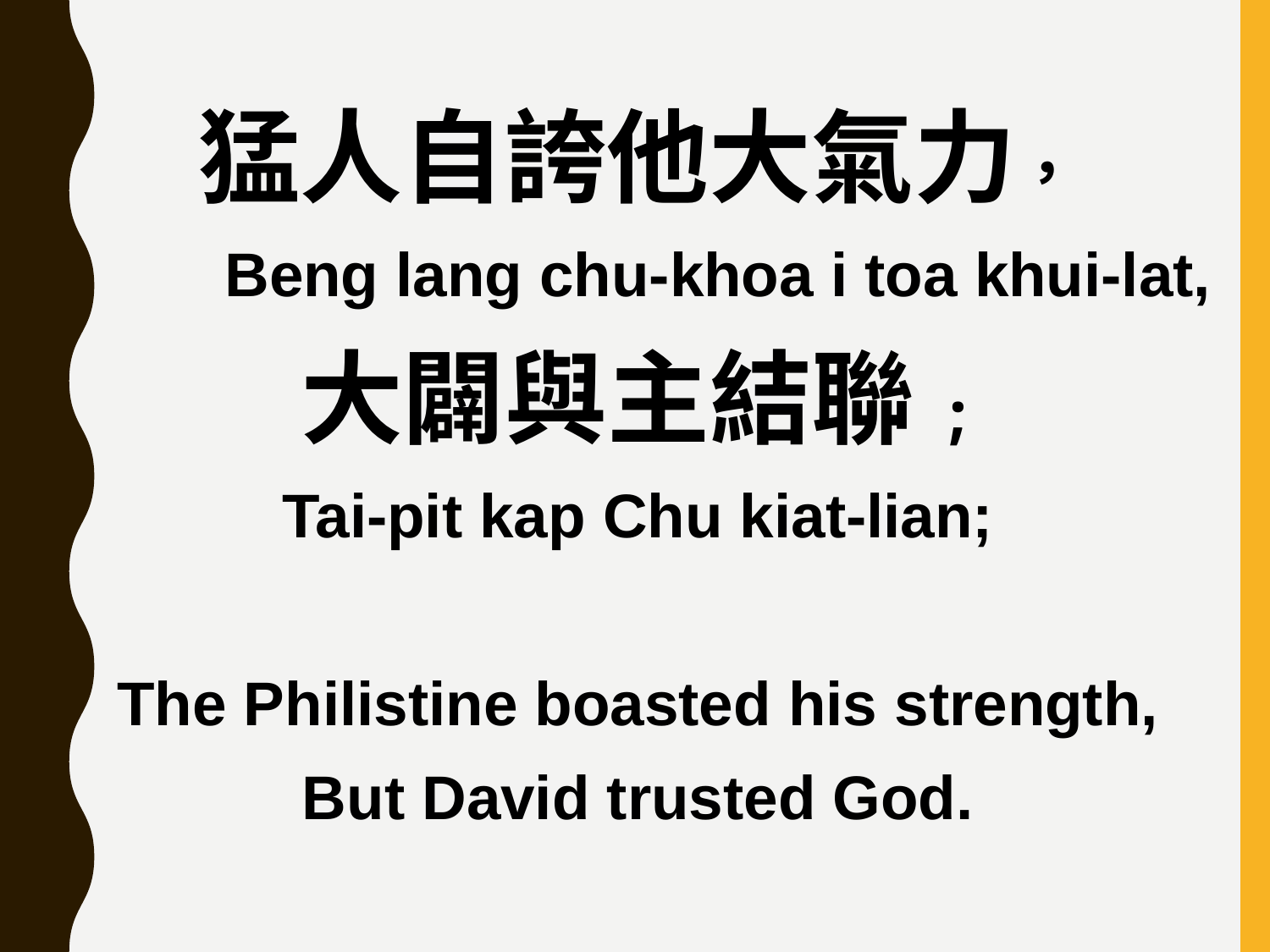

猛人自誇他大氣力，
            Beng lang chu-khoa i toa khui-lat,
大闢與主結聯;
Tai-pit kap Chu kiat-lian;

The Philistine boasted his strength,
But David trusted God.